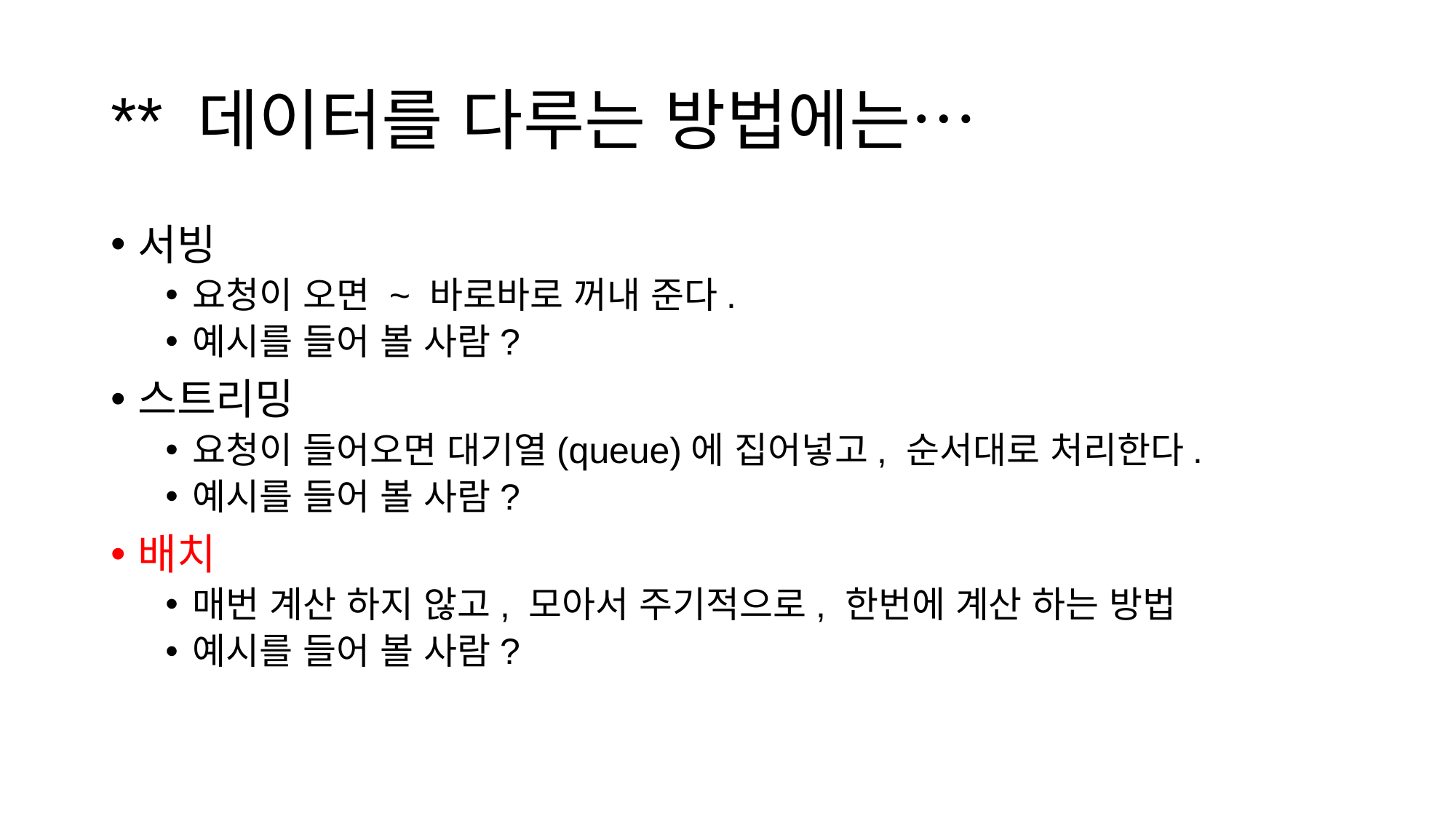

# ** 데이터를 다루는 방법에는…
서빙
요청이 오면 ~ 바로바로 꺼내 준다.
예시를 들어 볼 사람?
스트리밍
요청이 들어오면 대기열(queue)에 집어넣고, 순서대로 처리한다.
예시를 들어 볼 사람?
배치
매번 계산 하지 않고, 모아서 주기적으로, 한번에 계산 하는 방법
예시를 들어 볼 사람?